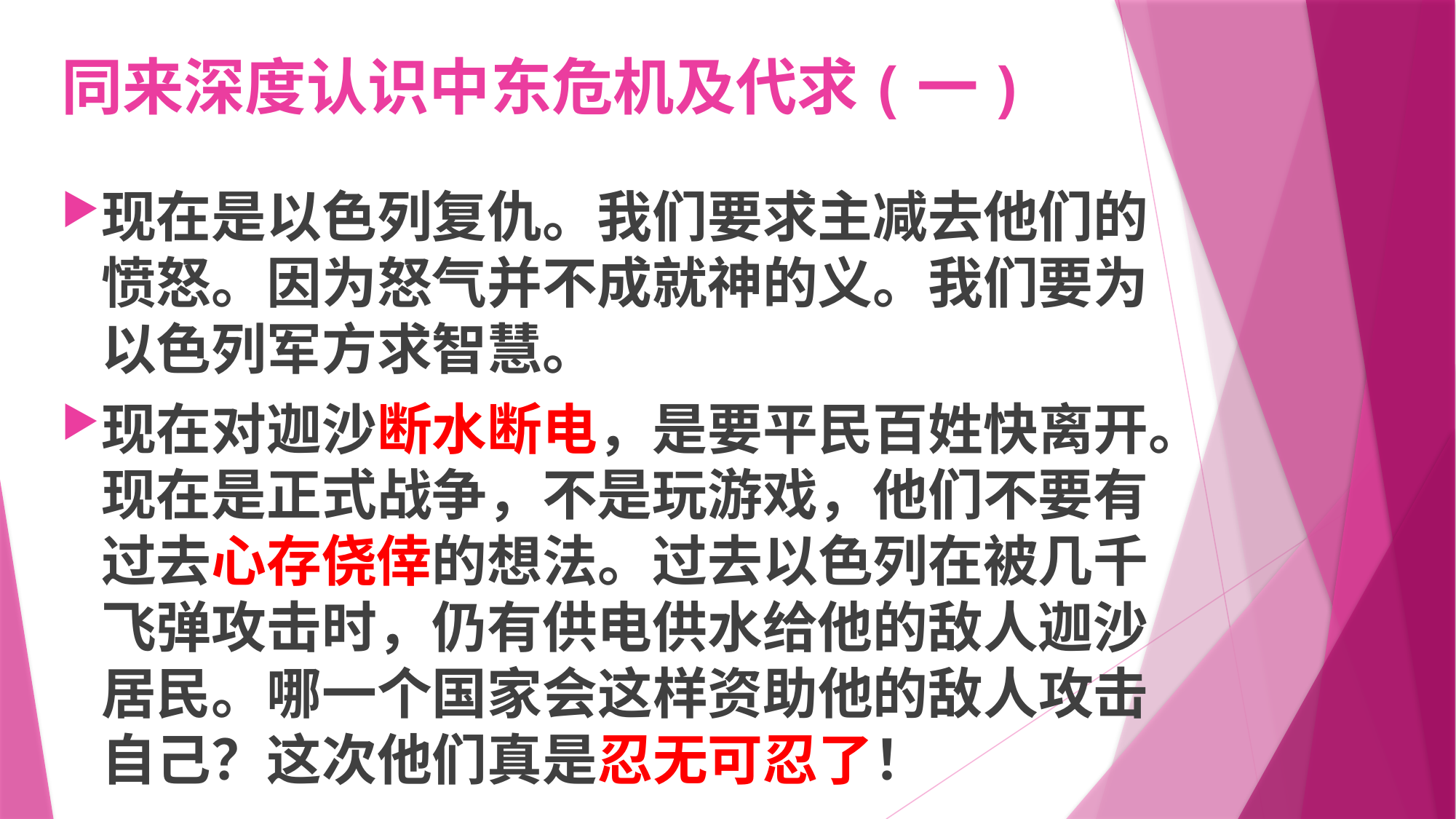

# 同来深度认识中东危机及代求(一)
现在是以色列复仇。我们要求主减去他们的愤怒。因为怒气并不成就神的义。我们要为以色列军方求智慧。
现在对迦沙断水断电，是要平民百姓快离开。现在是正式战争，不是玩游戏，他们不要有过去心存侥倖的想法。过去以色列在被几千飞弹攻击时，仍有供电供水给他的敌人迦沙居民。哪一个国家会这样资助他的敌人攻击自己？这次他们真是忍无可忍了！